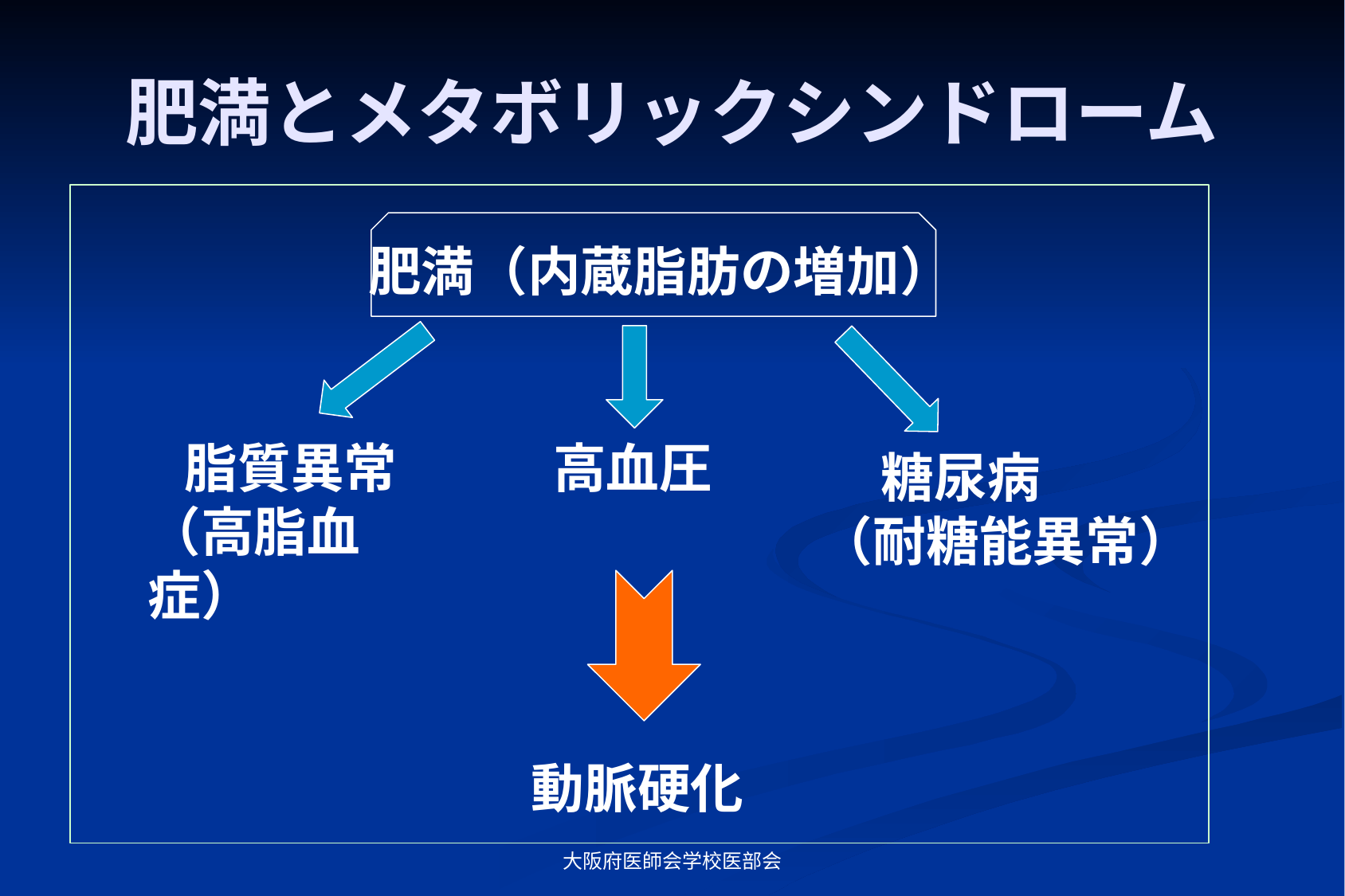

# 肥満とメタボリックシンドローム

肥満（内蔵脂肪の増加）

  脂質異常
（高脂血症）
高血圧
    糖尿病
（耐糖能異常）

動脈硬化
大阪府医師会学校医部会